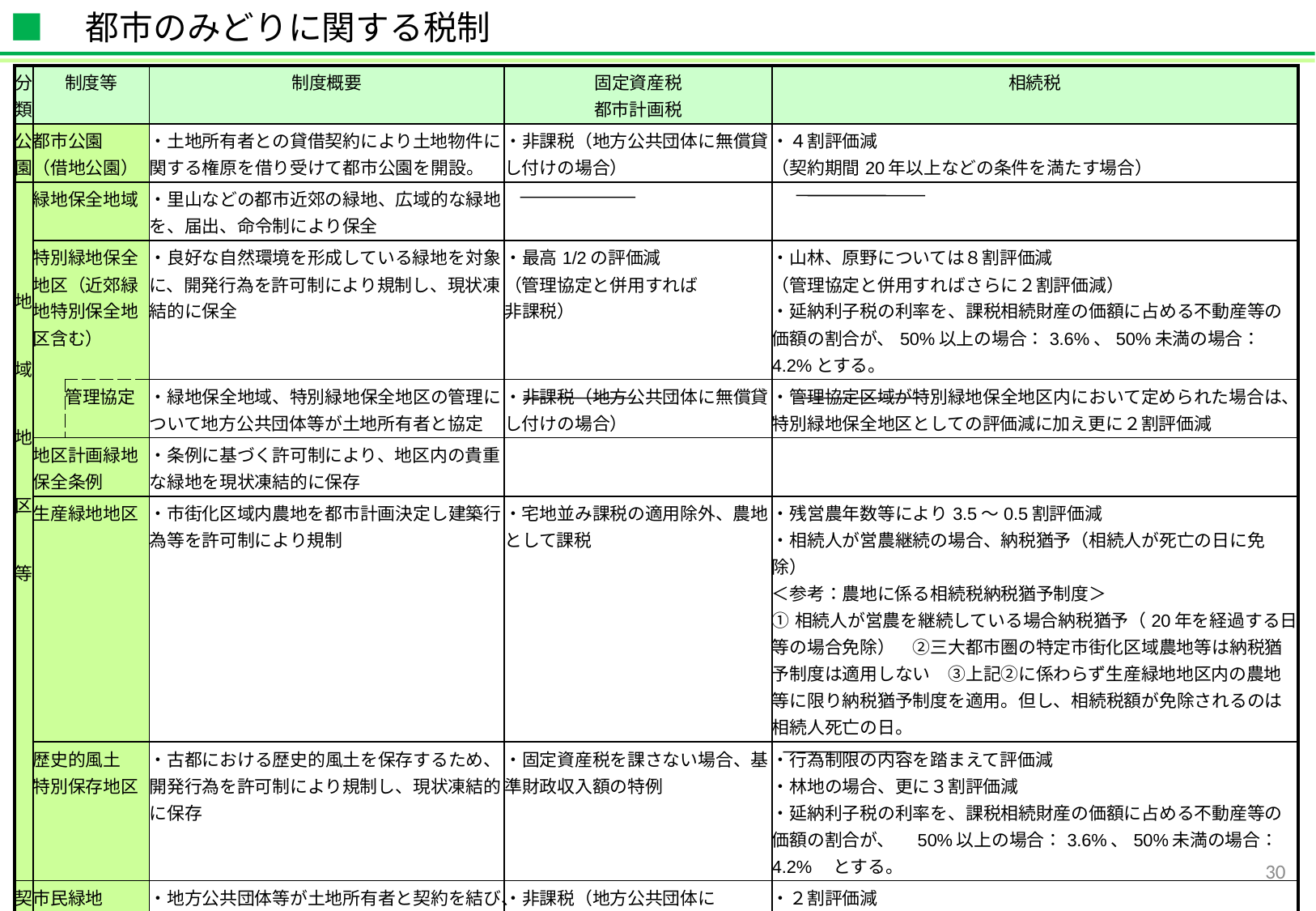

■　都市のみどりに関する税制

| 分類 | 制度等 |  | 制度概要 | 固定資産税 都市計画税 | 相続税 |
| --- | --- | --- | --- | --- | --- |
| 公園 | 都市公園 （借地公園） |  | ・土地所有者との貸借契約により土地物件に関する権原を借り受けて都市公園を開設。 | ・非課税（地方公共団体に無償貸し付けの場合） | ・４割評価減 （契約期間20年以上などの条件を満たす場合） |
| 地 域 地 区 等 | 緑地保全地域 |  | ・里山などの都市近郊の緑地、広域的な緑地を、届出、命令制により保全 |  |  |
|  | 特別緑地保全地区（近郊緑地特別保全地区含む） |  | ・良好な自然環境を形成している緑地を対象に、開発行為を許可制により規制し、現状凍結的に保全 | ・最高1/2の評価減 （管理協定と併用すれば 非課税） | ・山林、原野については８割評価減 （管理協定と併用すればさらに２割評価減） ・延納利子税の利率を、課税相続財産の価額に占める不動産等の価額の割合が、50%以上の場合：3.6%、50%未満の場合：4.2%とする。 |
|  |  | 管理協定 | ・緑地保全地域、特別緑地保全地区の管理について地方公共団体等が土地所有者と協定 | ・非課税（地方公共団体に無償貸し付けの場合） | ・管理協定区域が特別緑地保全地区内において定められた場合は、特別緑地保全地区としての評価減に加え更に２割評価減 |
|  | 地区計画緑地保全条例 |  | ・条例に基づく許可制により、地区内の貴重な緑地を現状凍結的に保存 |  |  |
|  | 生産緑地地区 |  | ・市街化区域内農地を都市計画決定し建築行為等を許可制により規制 | ・宅地並み課税の適用除外、農地として課税 | ・残営農年数等により3.5～0.5割評価減 ・相続人が営農継続の場合、納税猶予（相続人が死亡の日に免除） ＜参考：農地に係る相続税納税猶予制度＞ ①相続人が営農を継続している場合納税猶予（20年を経過する日等の場合免除）　②三大都市圏の特定市街化区域農地等は納税猶予制度は適用しない　③上記②に係わらず生産緑地地区内の農地等に限り納税猶予制度を適用。但し、相続税額が免除されるのは相続人死亡の日。 |
|  | 歴史的風土 特別保存地区 |  | ・古都における歴史的風土を保存するため、開発行為を許可制により規制し、現状凍結的に保存 | ・固定資産税を課さない場合、基準財政収入額の特例 | ・行為制限の内容を踏まえて評価減 ・林地の場合、更に３割評価減 ・延納利子税の利率を、課税相続財産の価額に占める不動産等の価額の割合が、　50%以上の場合：3.6%、50%未満の場合：4.2%　とする。 |
| 契約 | 市民緑地 |  | ・地方公共団体等が土地所有者と契約を結び、地域の人々の利用に公開 | ・非課税（地方公共団体に 無償貸し付けの場合） | ・２割評価減 （契約期間20年以上などの条件を満たす場合） |
| 認定 |  |  | ・民間主体が設置管理者として空き地等を公園的な空間に整備・公開 | ・1/2~5/6の範囲で市町村が条例で定める割合に軽減（みどり法人による設置等一定要件を満たした場合） |  |
|  | 市民農園 |  | ・地方公共団体が借地を行い、市民利用に供する分区園を整備 ・特定市民農園：貸付期間20年以上等一定の要件を満たすもの | ・無償貸し付けの場合非課税 ・有償の場合課税すること が可能 | ・２割評価減（特定市民農園の場合、３割評価減） ・生産緑地ではさらに生産緑地としての評価 |

30